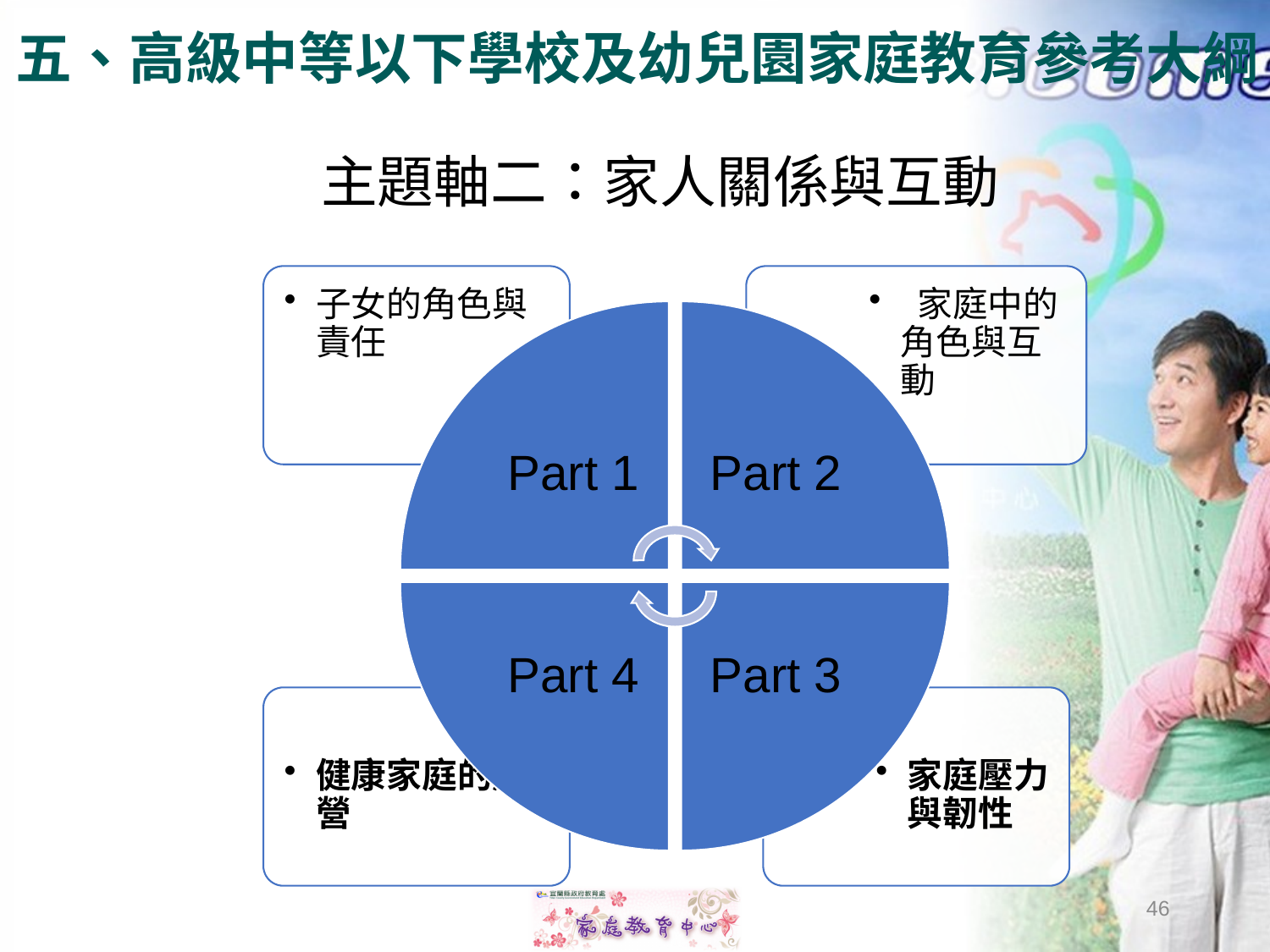

五、高級中等以下學校及幼兒園家庭教育參考大綱
主題軸二：家人關係與互動
家庭壓力與韌性
健康家庭的經營
 家庭中的角色與互動
子女的角色與責任
Part 1
Part 2
Part 3
Part 4
46